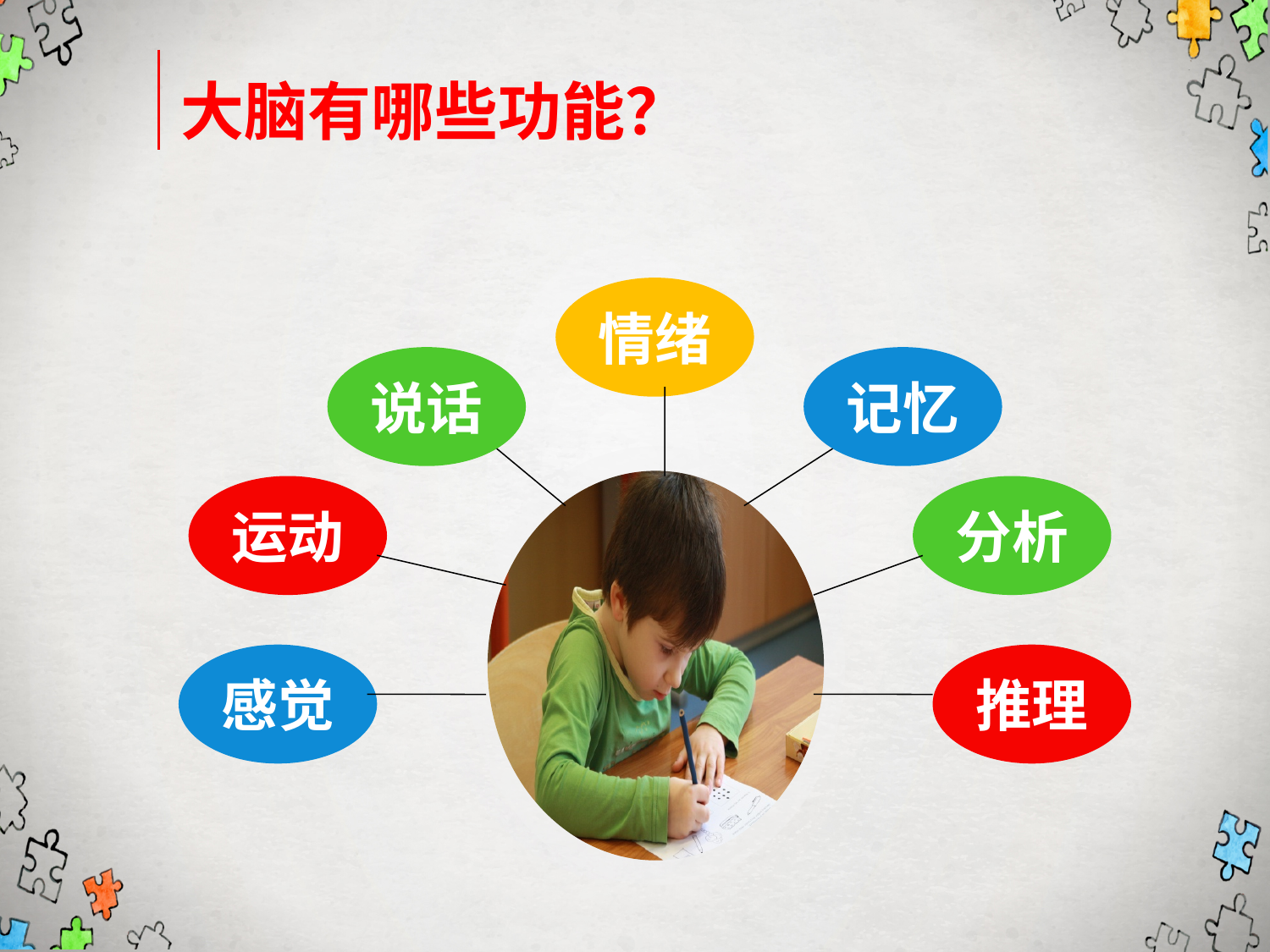

大脑有哪些功能？
情绪
说话
记忆

运动
分析
感觉
推理